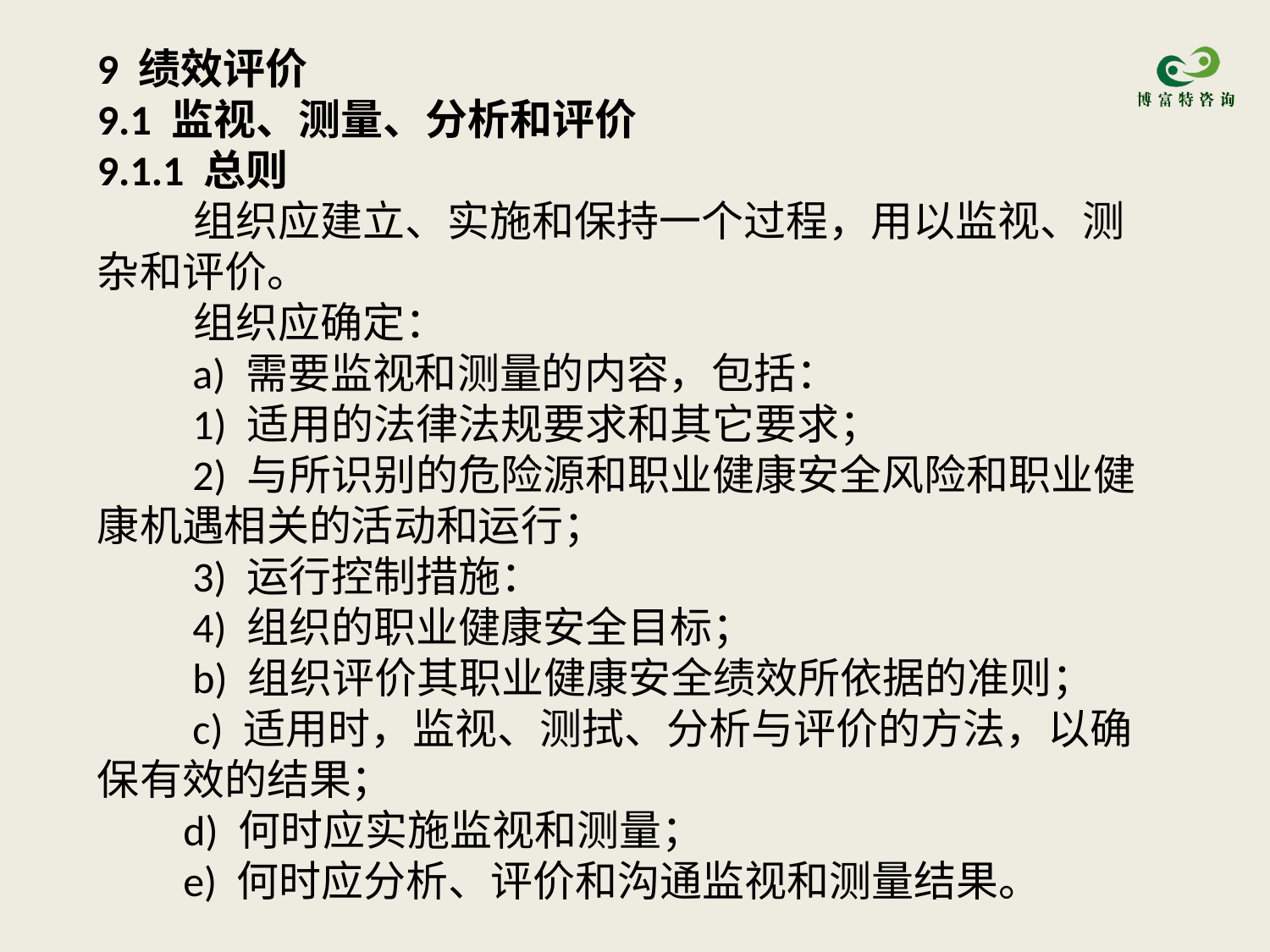

9 绩效评价
9.1 监视、测量、分析和评价
9.1.1 总则
         组织应建立、实施和保持一个过程，用以监视、测杂和评价。
         组织应确定：
          a) 需要监视和测量的内容，包括：
          1) 适用的法律法规要求和其它要求；
          2) 与所识别的危险源和职业健康安全风险和职业健康机遇相关的活动和运行；
          3) 运行控制措施：
          4) 组织的职业健康安全目标；
          b) 组织评价其职业健康安全绩效所依据的准则；
          c) 适用时，监视、测拭、分析与评价的方法，以确保有效的结果；
         d) 何时应实施监视和测量；
         e) 何时应分析、评价和沟通监视和测量结果。